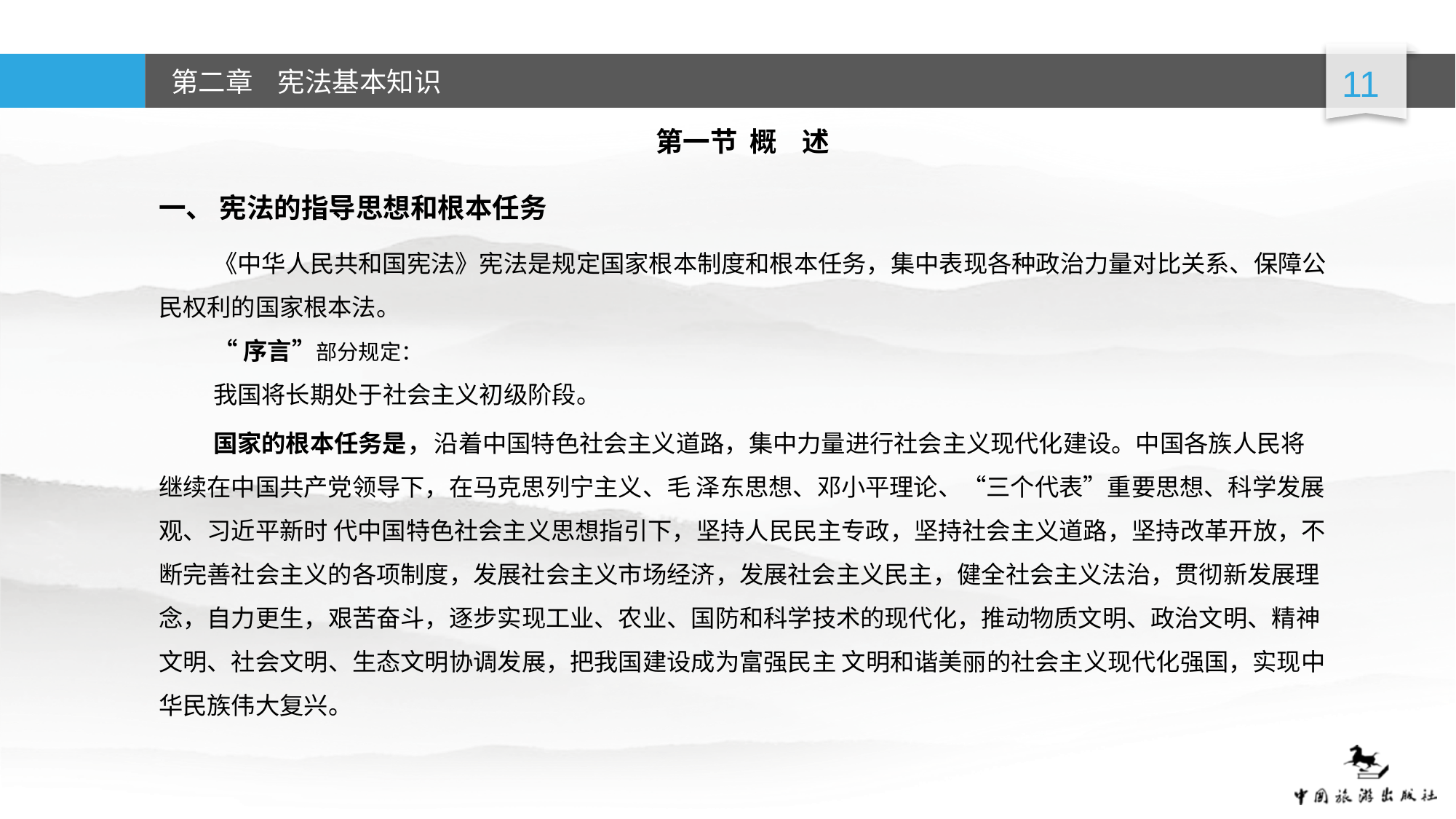

第一节  概    述
一、 宪法的指导思想和根本任务
《中华人民共和国宪法》宪法是规定国家根本制度和根本任务，集中表现各种政治力量对比关系、保障公民权利的国家根本法。
“序言”部分规定：
我国将长期处于社会主义初级阶段。
国家的根本任务是，沿着中国特色社会主义道路，集中力量进行社会主义现代化建设。中国各族人民将继续在中国共产党领导下，在马克思列宁主义、毛 泽东思想、邓小平理论、“三个代表”重要思想、科学发展观、习近平新时 代中国特色社会主义思想指引下，坚持人民民主专政，坚持社会主义道路，坚持改革开放，不断完善社会主义的各项制度，发展社会主义市场经济，发展社会主义民主，健全社会主义法治，贯彻新发展理念，自力更生，艰苦奋斗，逐步实现工业、农业、国防和科学技术的现代化，推动物质文明、政治文明、精神文明、社会文明、生态文明协调发展，把我国建设成为富强民主 文明和谐美丽的社会主义现代化强国，实现中华民族伟大复兴。